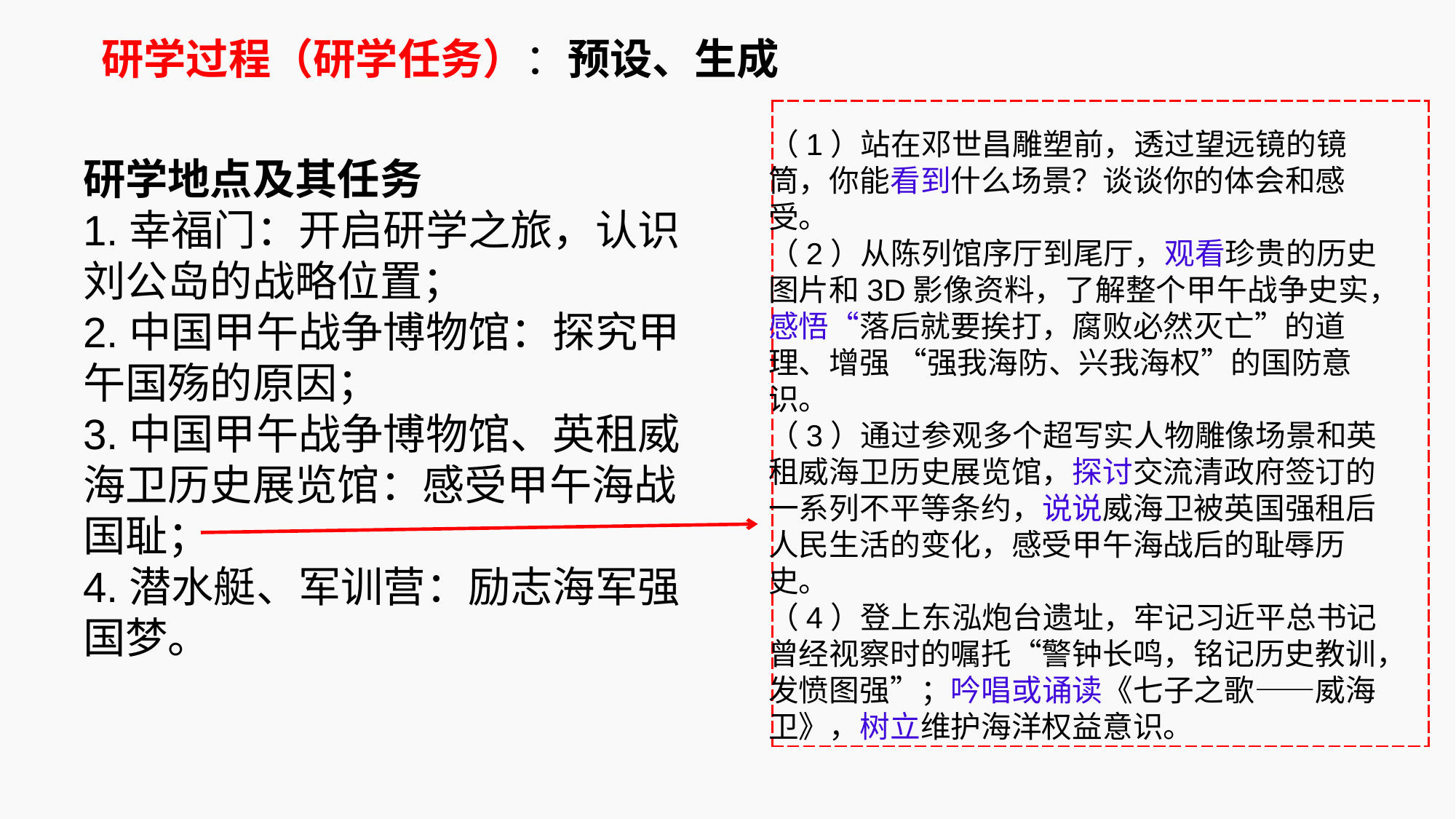

研学过程（研学任务）：预设、生成
|  |
| --- |
（1）站在邓世昌雕塑前，透过望远镜的镜筒，你能看到什么场景？谈谈你的体会和感受。（2）从陈列馆序厅到尾厅，观看珍贵的历史图片和3D影像资料，了解整个甲午战争史实，感悟“落后就要挨打，腐败必然灭亡”的道理、增强 “强我海防、兴我海权”的国防意识。（3）通过参观多个超写实人物雕像场景和英租威海卫历史展览馆，探讨交流清政府签订的一系列不平等条约，说说威海卫被英国强租后人民生活的变化，感受甲午海战后的耻辱历史。（4）登上东泓炮台遗址，牢记习近平总书记曾经视察时的嘱托“警钟长鸣，铭记历史教训，发愤图强”；吟唱或诵读《七子之歌——威海卫》，树立维护海洋权益意识。
研学地点及其任务
1.幸福门：开启研学之旅，认识刘公岛的战略位置；
2.中国甲午战争博物馆：探究甲午国殇的原因；
3.中国甲午战争博物馆、英租威海卫历史展览馆：感受甲午海战国耻；
4.潜水艇、军训营：励志海军强国梦。